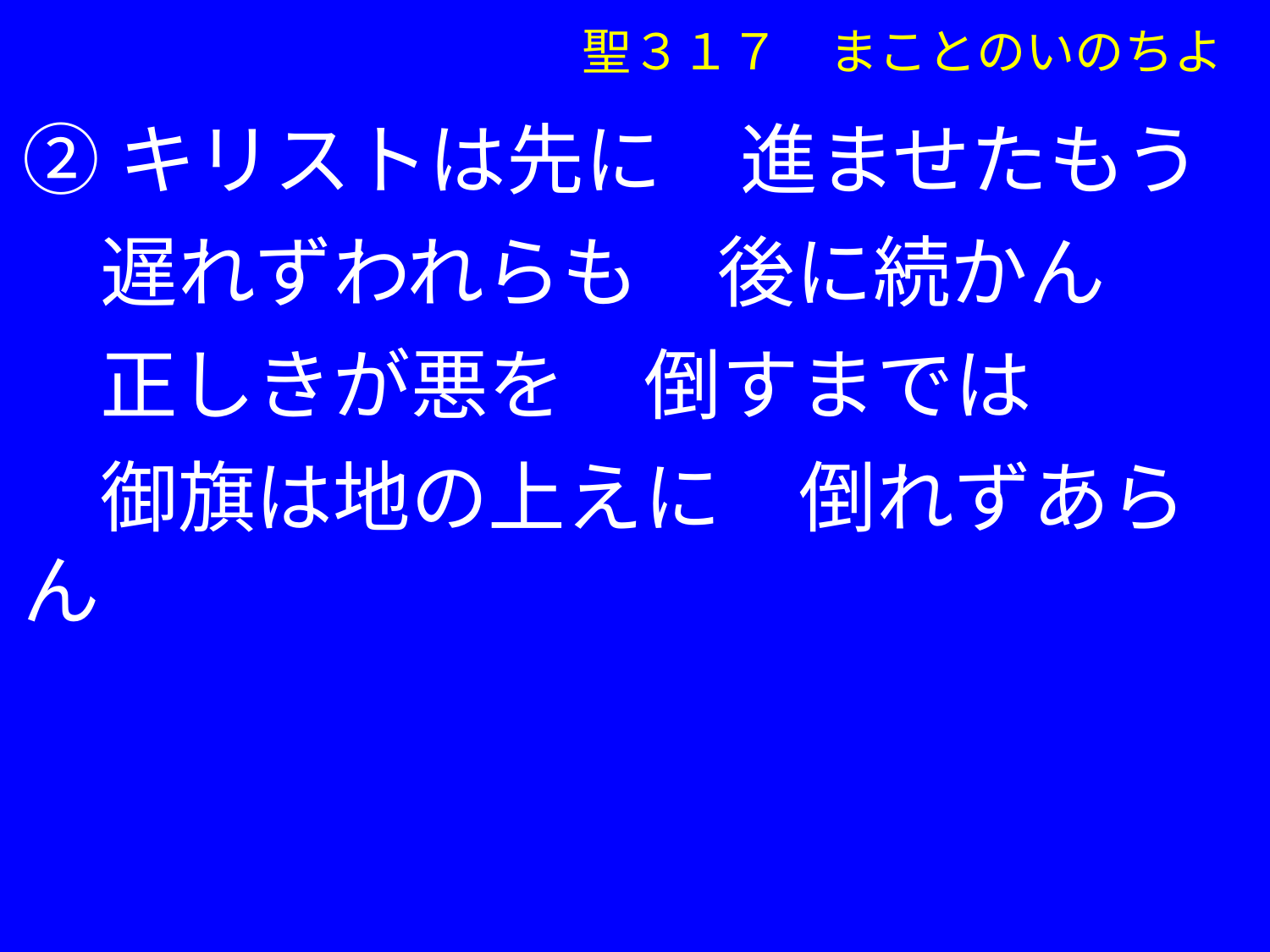

聖３１７　まことのいのちよ
②キリストは先に　進ませたもう
　遅れずわれらも　後に続かん
　正しきが悪を　倒すまでは
　御旗は地の上えに　倒れずあらん